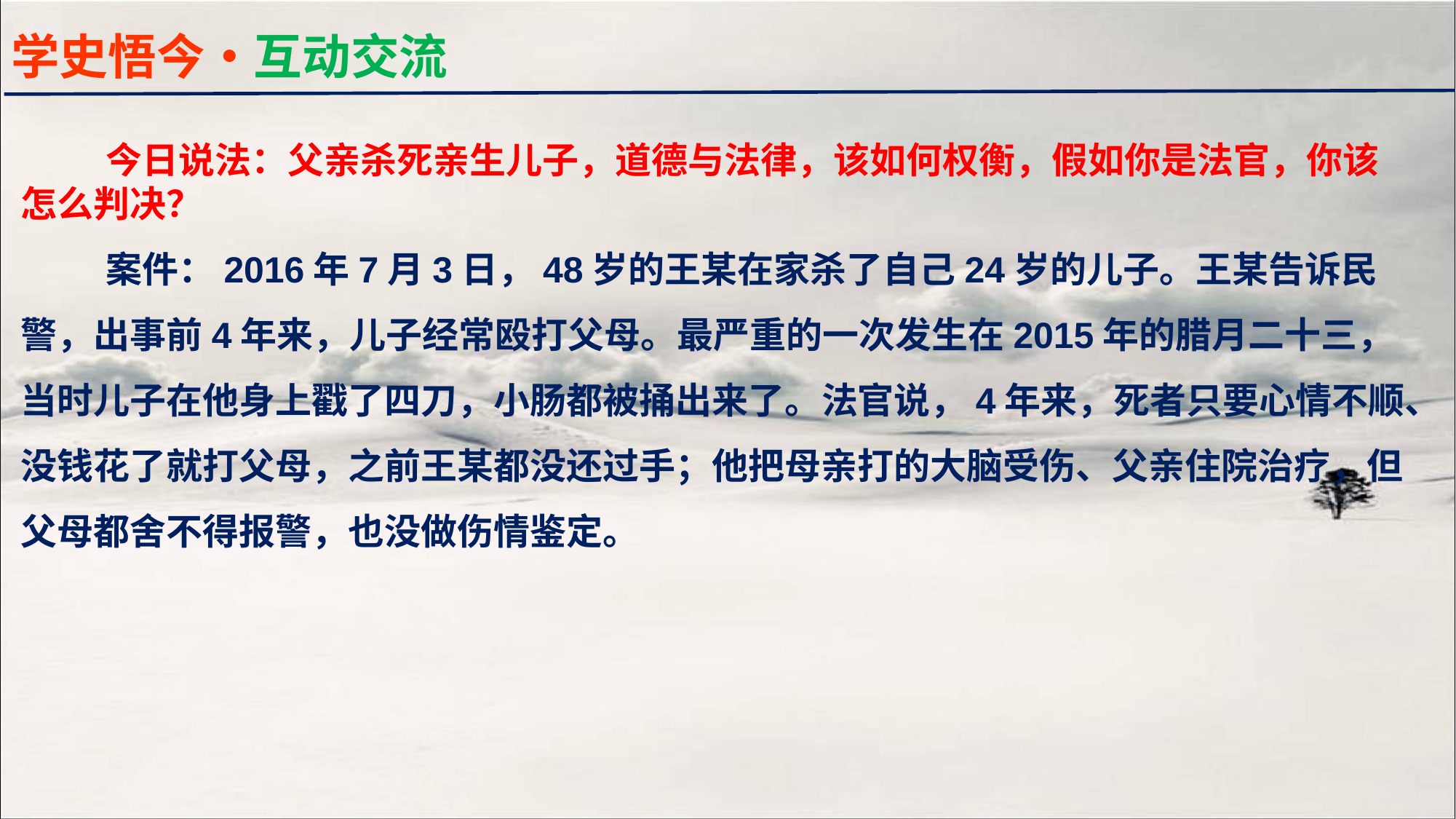

学史悟今•互动交流
今日说法：父亲杀死亲生儿子，道德与法律，该如何权衡，假如你是法官，你该怎么判决？
案件：2016年7月3日，48岁的王某在家杀了自己24岁的儿子。王某告诉民警，出事前4年来，儿子经常殴打父母。最严重的一次发生在2015年的腊月二十三，当时儿子在他身上戳了四刀，小肠都被捅出来了。法官说，4年来，死者只要心情不顺、没钱花了就打父母，之前王某都没还过手；他把母亲打的大脑受伤、父亲住院治疗，但父母都舍不得报警，也没做伤情鉴定。